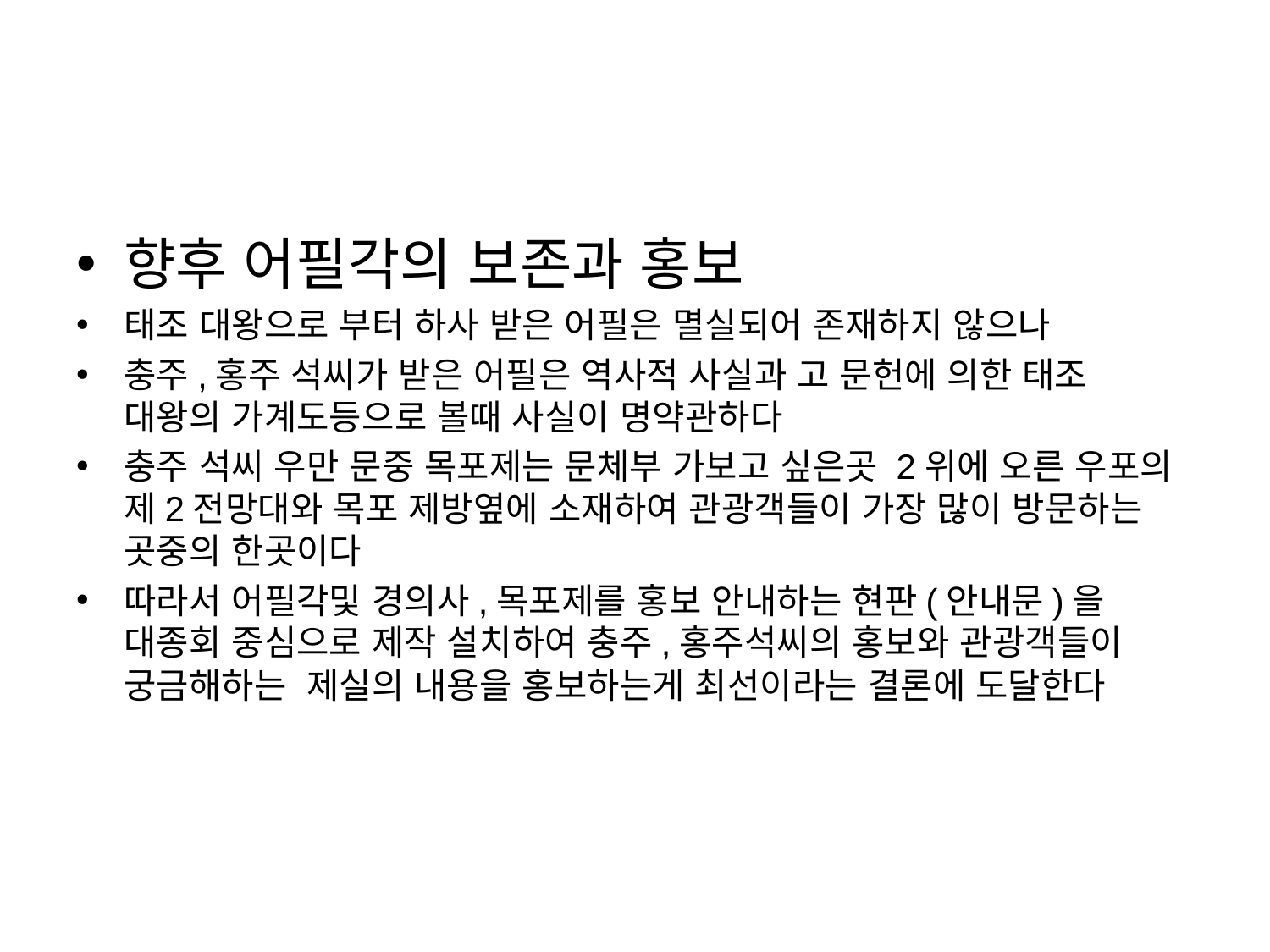

향후 어필각의 보존과 홍보
태조 대왕으로 부터 하사 받은 어필은 멸실되어 존재하지 않으나
충주,홍주 석씨가 받은 어필은 역사적 사실과 고 문헌에 의한 태조 대왕의 가계도등으로 볼때 사실이 명약관하다
충주 석씨 우만 문중 목포제는 문체부 가보고 싶은곳 2위에 오른 우포의 제2전망대와 목포 제방옆에 소재하여 관광객들이 가장 많이 방문하는 곳중의 한곳이다
따라서 어필각및 경의사,목포제를 홍보 안내하는 현판(안내문)을 대종회 중심으로 제작 설치하여 충주,홍주석씨의 홍보와 관광객들이 궁금해하는  제실의 내용을 홍보하는게 최선이라는 결론에 도달한다